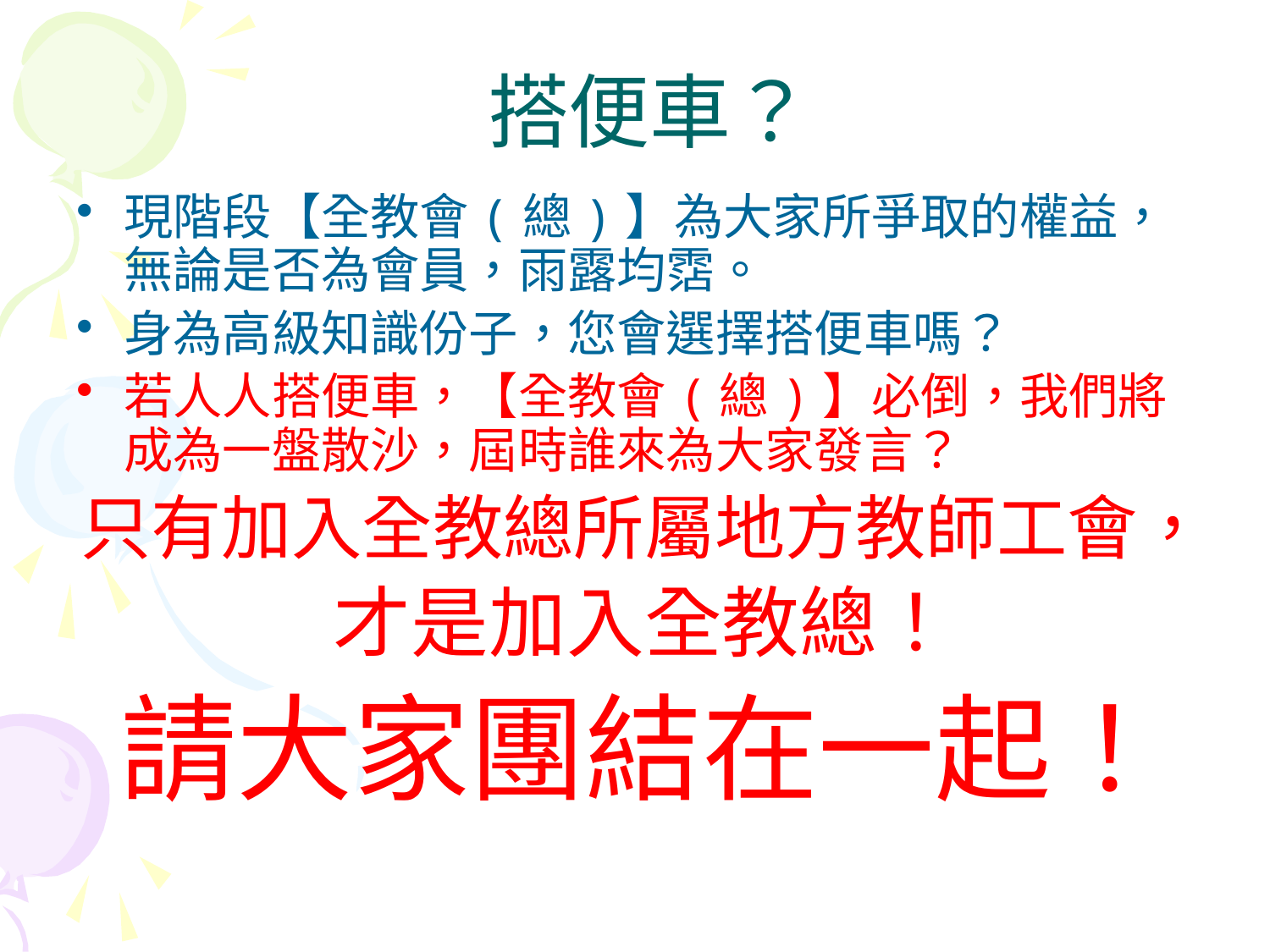

搭便車？
現階段【全教會(總)】為大家所爭取的權益，無論是否為會員，雨露均霑。
身為高級知識份子，您會選擇搭便車嗎？
若人人搭便車，【全教會(總)】必倒，我們將成為一盤散沙，屆時誰來為大家發言？
只有加入全教總所屬地方教師工會，
才是加入全教總！
請大家團結在一起！